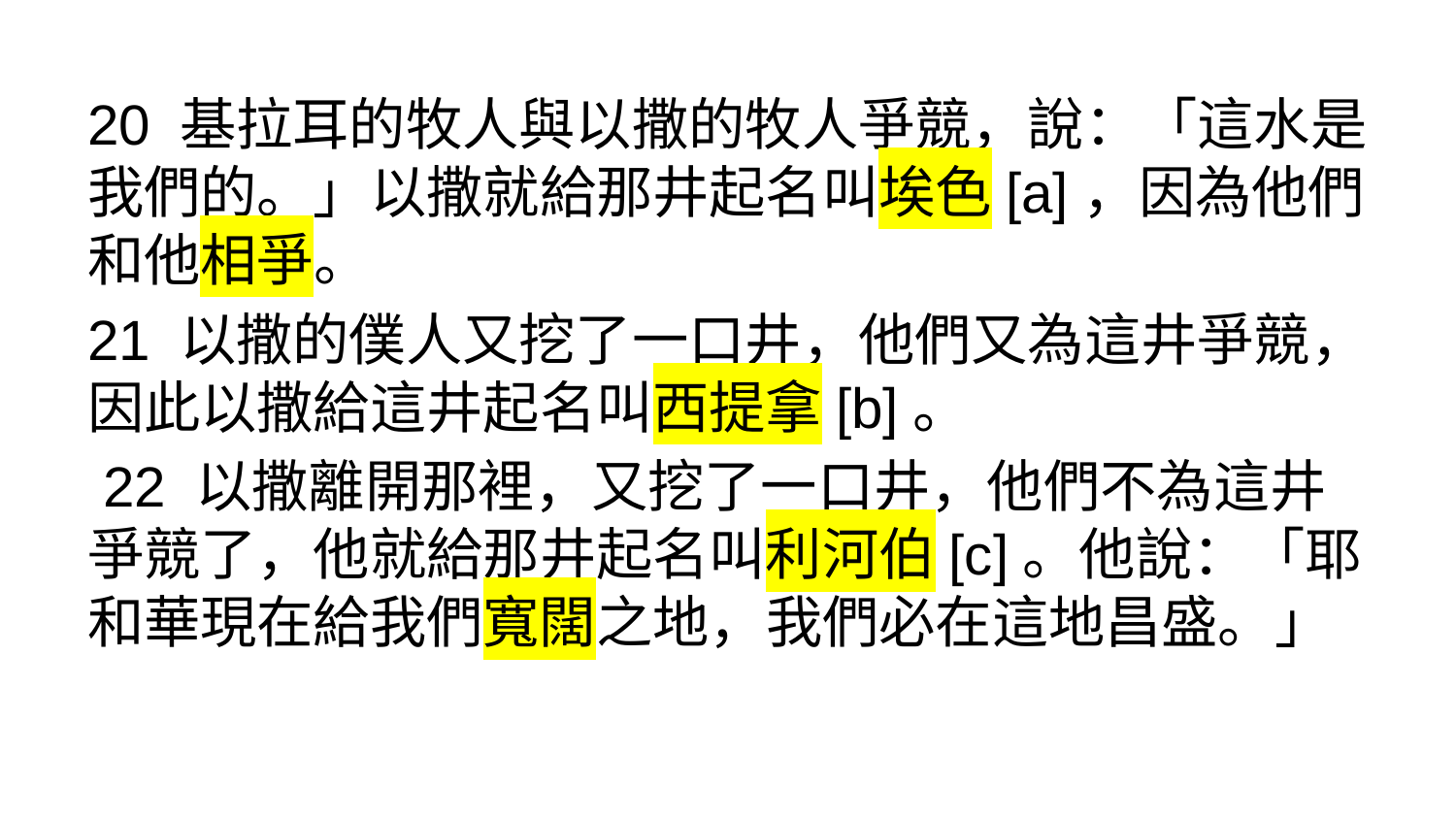

#
20 基拉耳的牧人與以撒的牧人爭競，說：「這水是我們的。」以撒就給那井起名叫埃色[a]，因為他們和他相爭。
21 以撒的僕人又挖了一口井，他們又為這井爭競，因此以撒給這井起名叫西提拿[b]。
 22 以撒離開那裡，又挖了一口井，他們不為這井爭競了，他就給那井起名叫利河伯[c]。他說：「耶和華現在給我們寬闊之地，我們必在這地昌盛。」